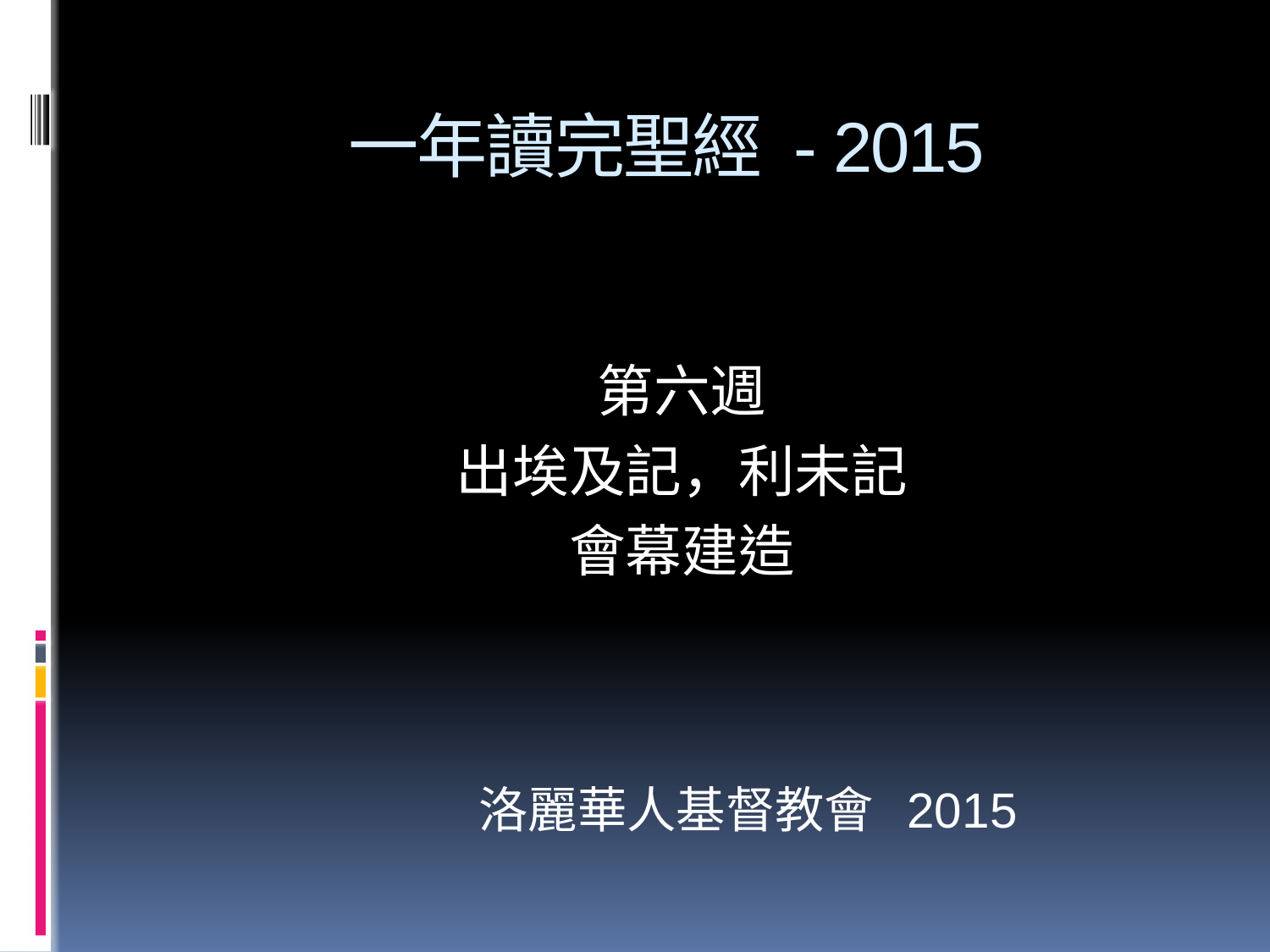

# 一年讀完聖經 - 2015
第六週
出埃及記，利未記
會幕建造

洛麗華人基督教會  2015